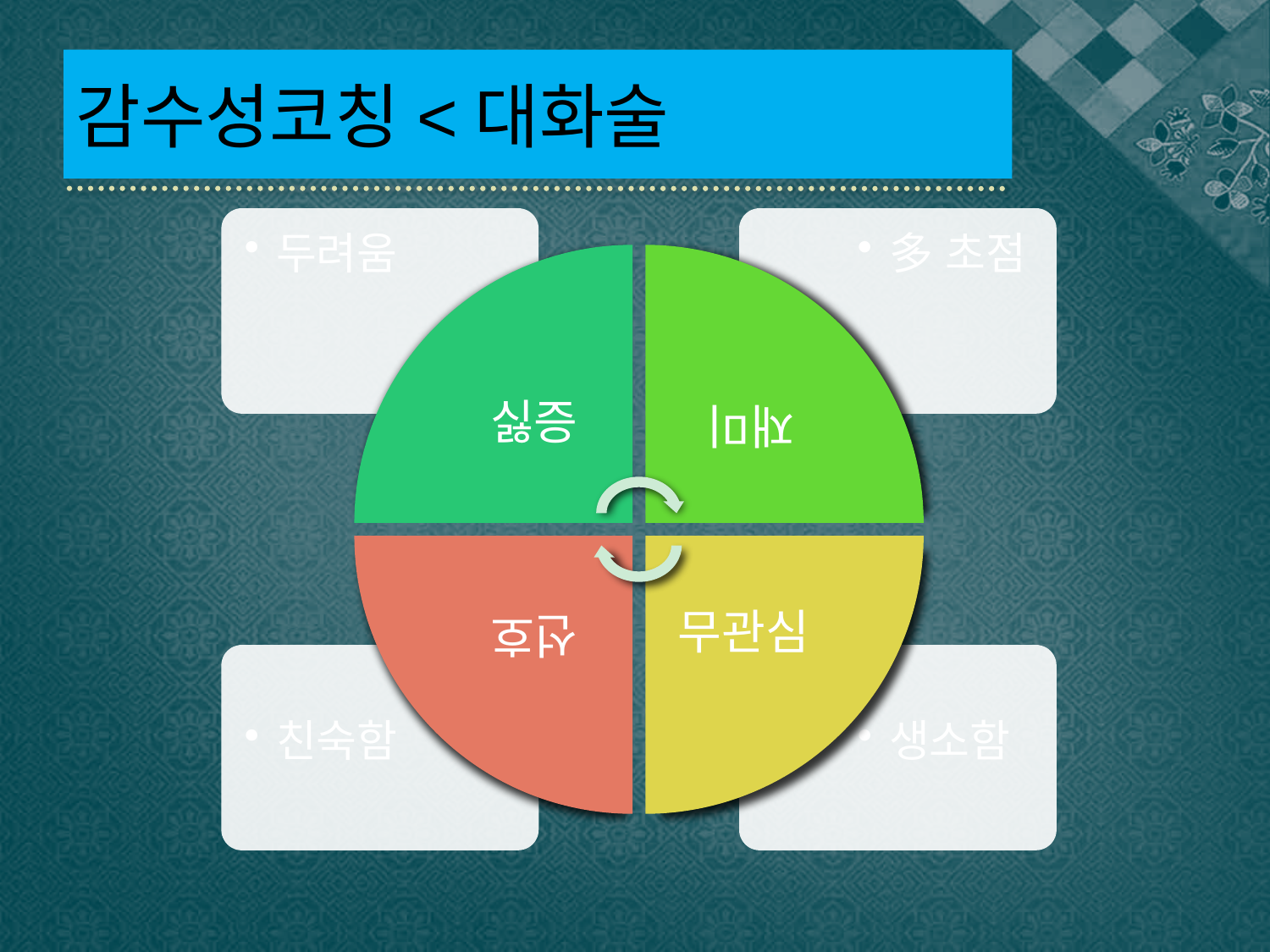

# 감수성코칭<대화술
생소함
친숙함
多 초점
두려움
싫증
재미
무관심
선호